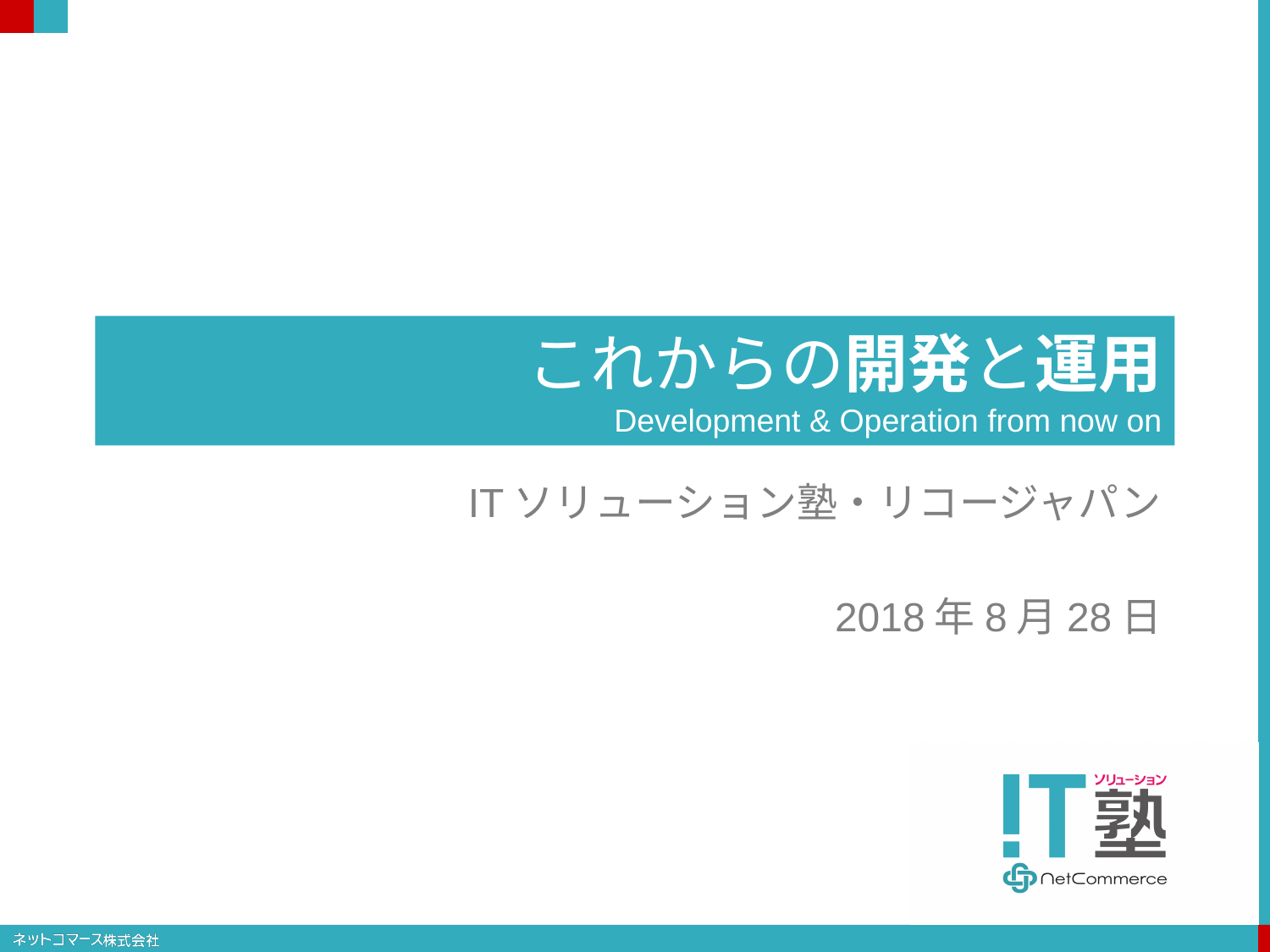

# これからの開発と運用 Development & Operation from now on
ITソリューション塾・リコージャパン

2018年8月28日